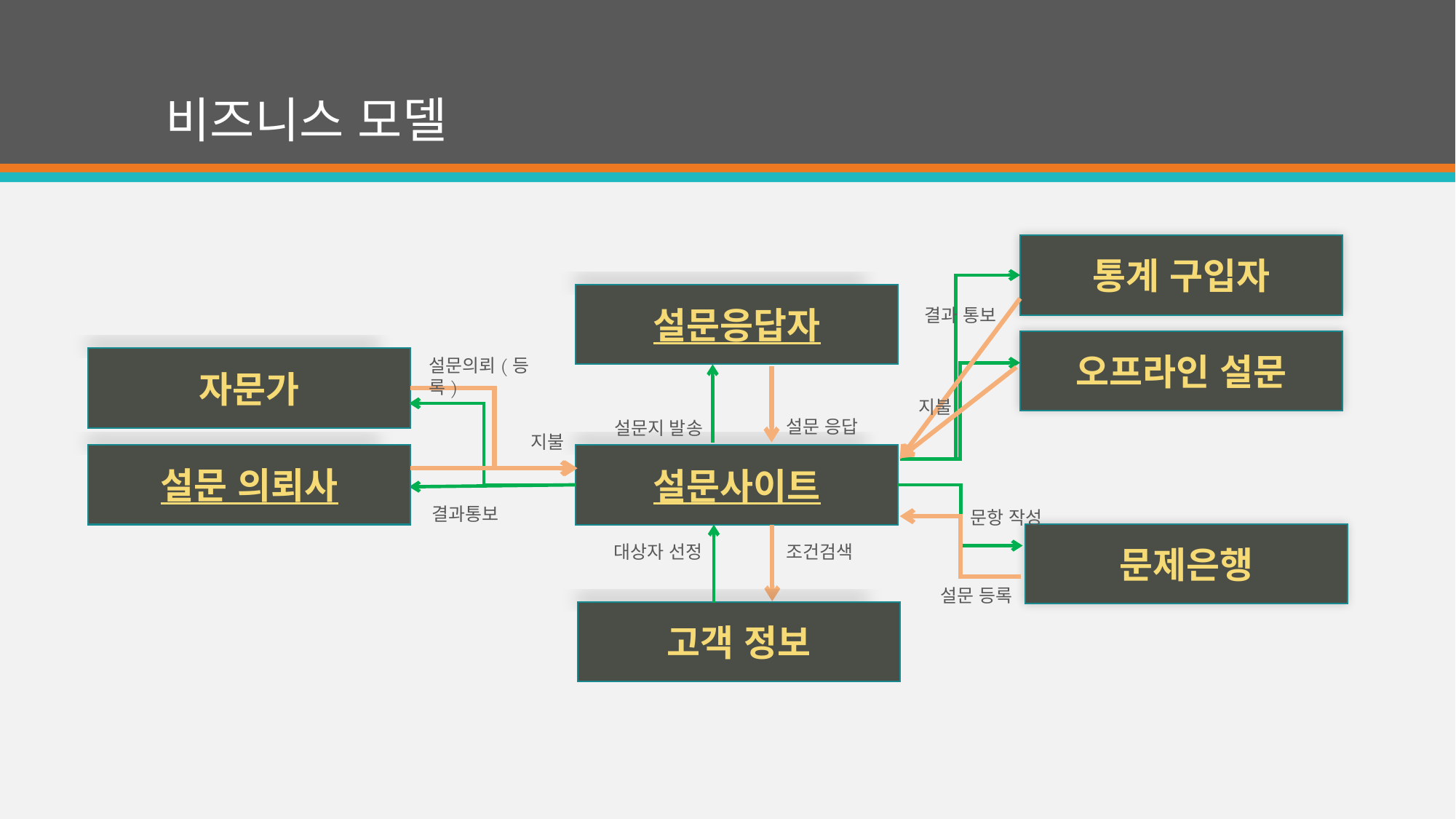

# 비즈니스 모델
통계 구입자
설문응답자
결과 통보
오프라인 설문
자문가
설문의뢰(등록)
지불
설문 응답
설문지 발송
지불
설문 의뢰사
설문사이트
결과통보
문항 작성
문제은행
조건검색
대상자 선정
설문 등록
고객 정보